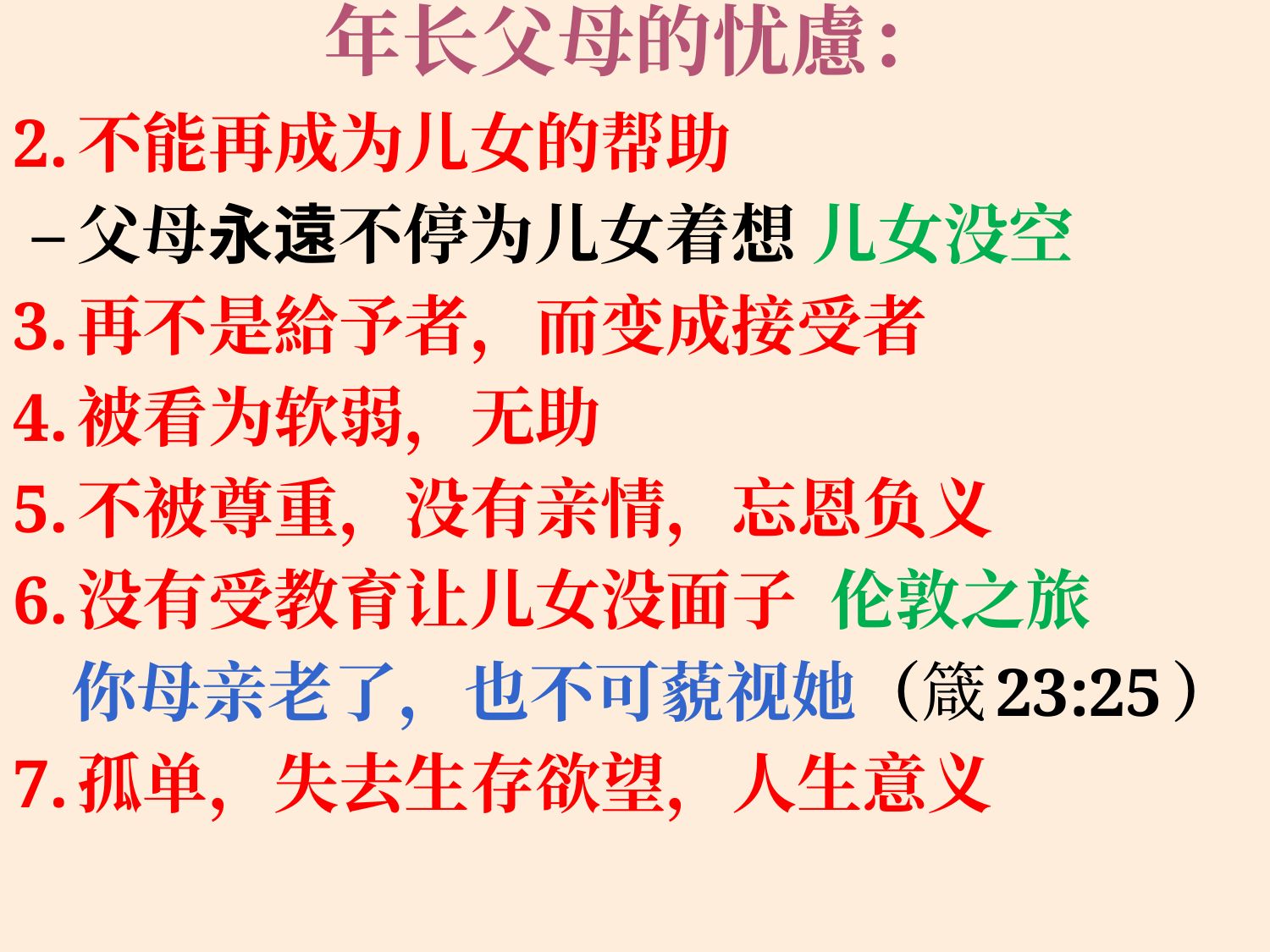

# 年长父母的忧慮：
2.不能再成为儿女的帮助
 –父母永遠不停为儿女着想 儿女没空
3.再不是給予者，而变成接受者
4.被看为软弱，无助
5.不被尊重，没有亲情，忘恩负义
6.没有受教育让儿女没面子  伦敦之旅
你母亲老了，也不可藐视她（箴23:25）
7.孤单，失去生存欲望，人生意义